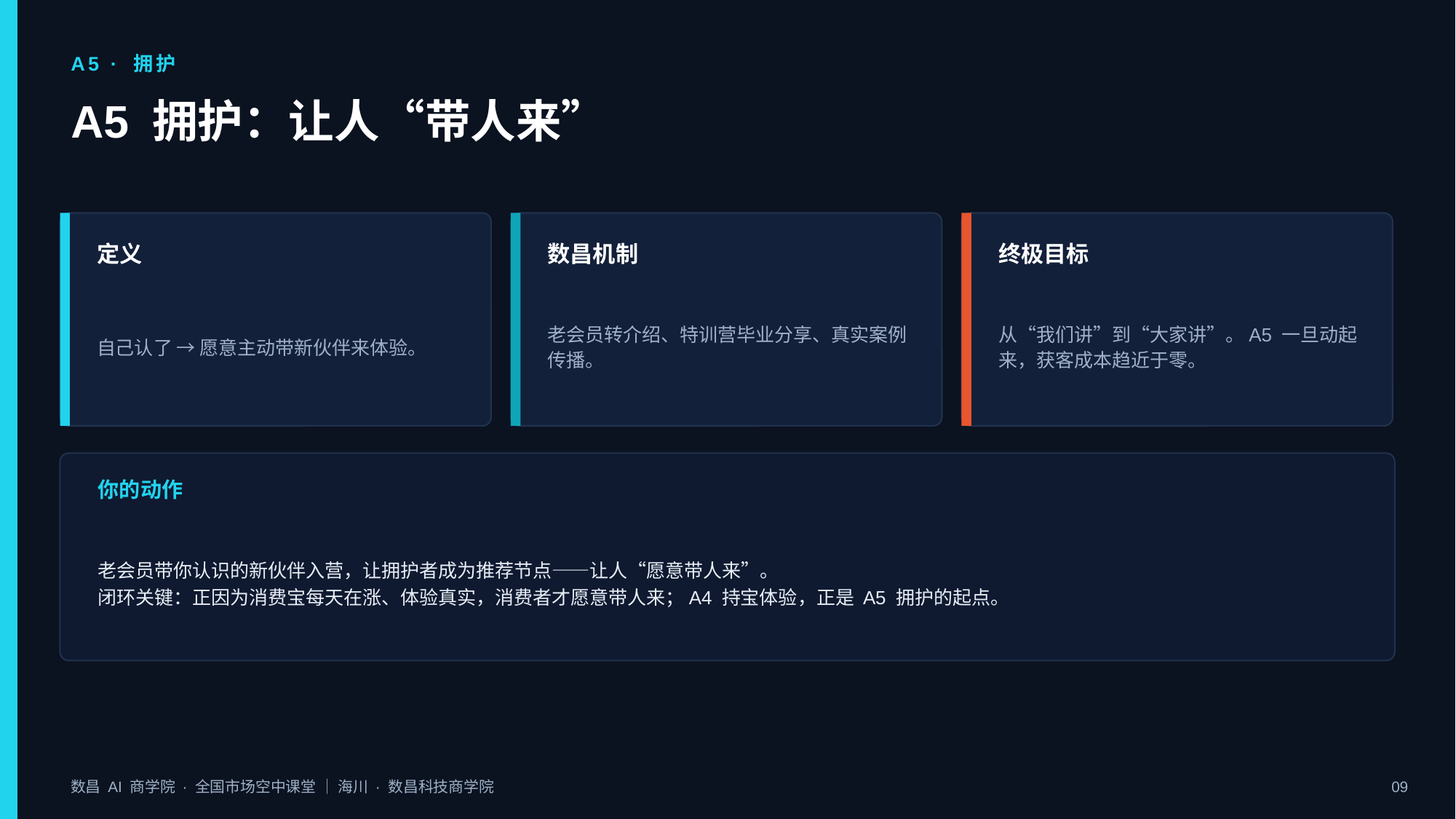

A5 · 拥护
A5 拥护：让人“带人来”

定义
数昌机制
终极目标
自己认了 → 愿意主动带新伙伴来体验。
老会员转介绍、特训营毕业分享、真实案例传播。
从“我们讲”到“大家讲”。A5 一旦动起来，获客成本趋近于零。

你的动作
老会员带你认识的新伙伴入营，让拥护者成为推荐节点——让人“愿意带人来”。
闭环关键：正因为消费宝每天在涨、体验真实，消费者才愿意带人来；A4 持宝体验，正是 A5 拥护的起点。
数昌 AI 商学院 · 全国市场空中课堂 ｜ 海川 · 数昌科技商学院
09